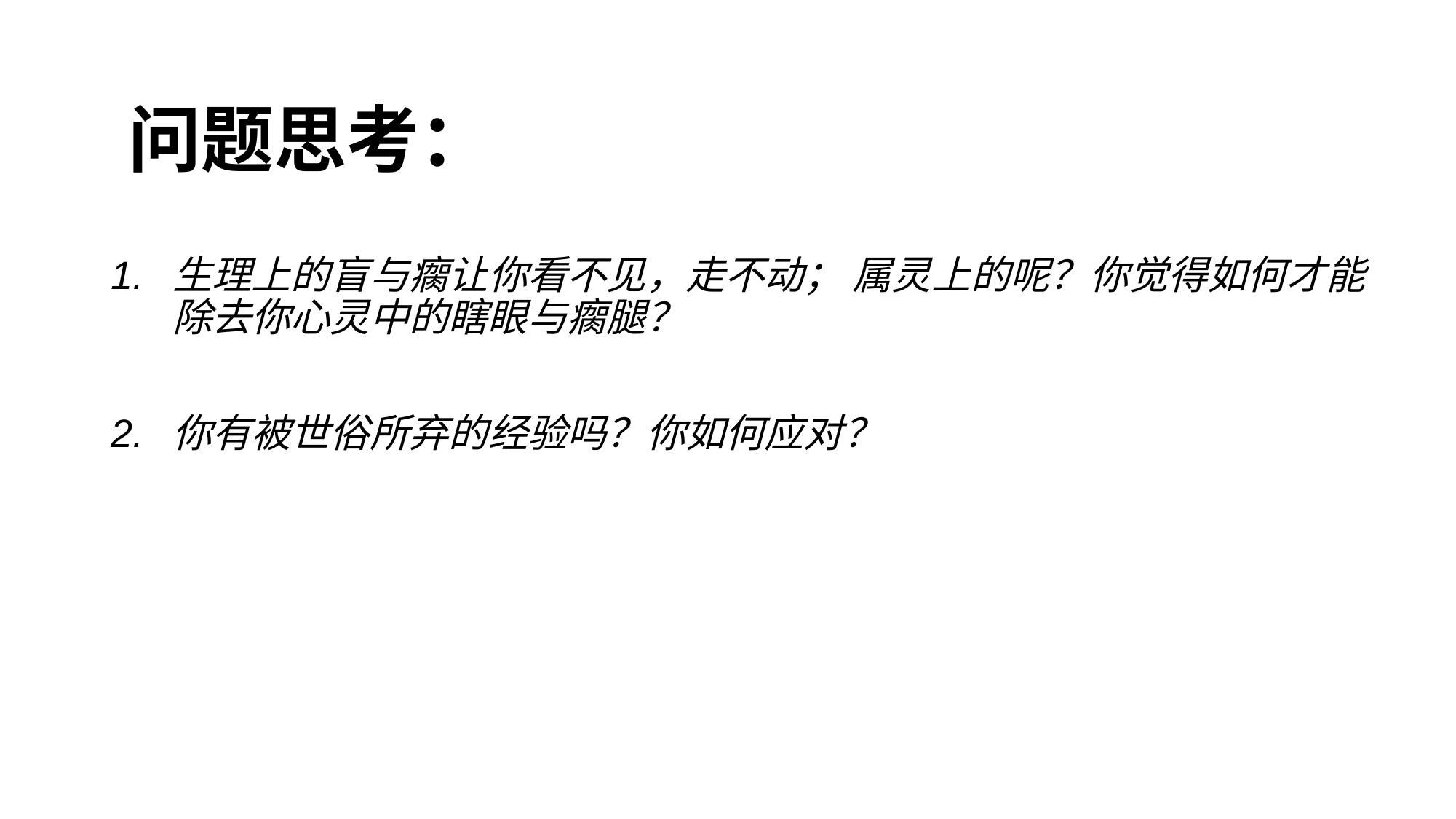

# 问题思考：
生理上的盲与瘸让你看不见，走不动； 属灵上的呢？你觉得如何才能除去你心灵中的瞎眼与瘸腿？

你有被世俗所弃的经验吗？你如何应对？